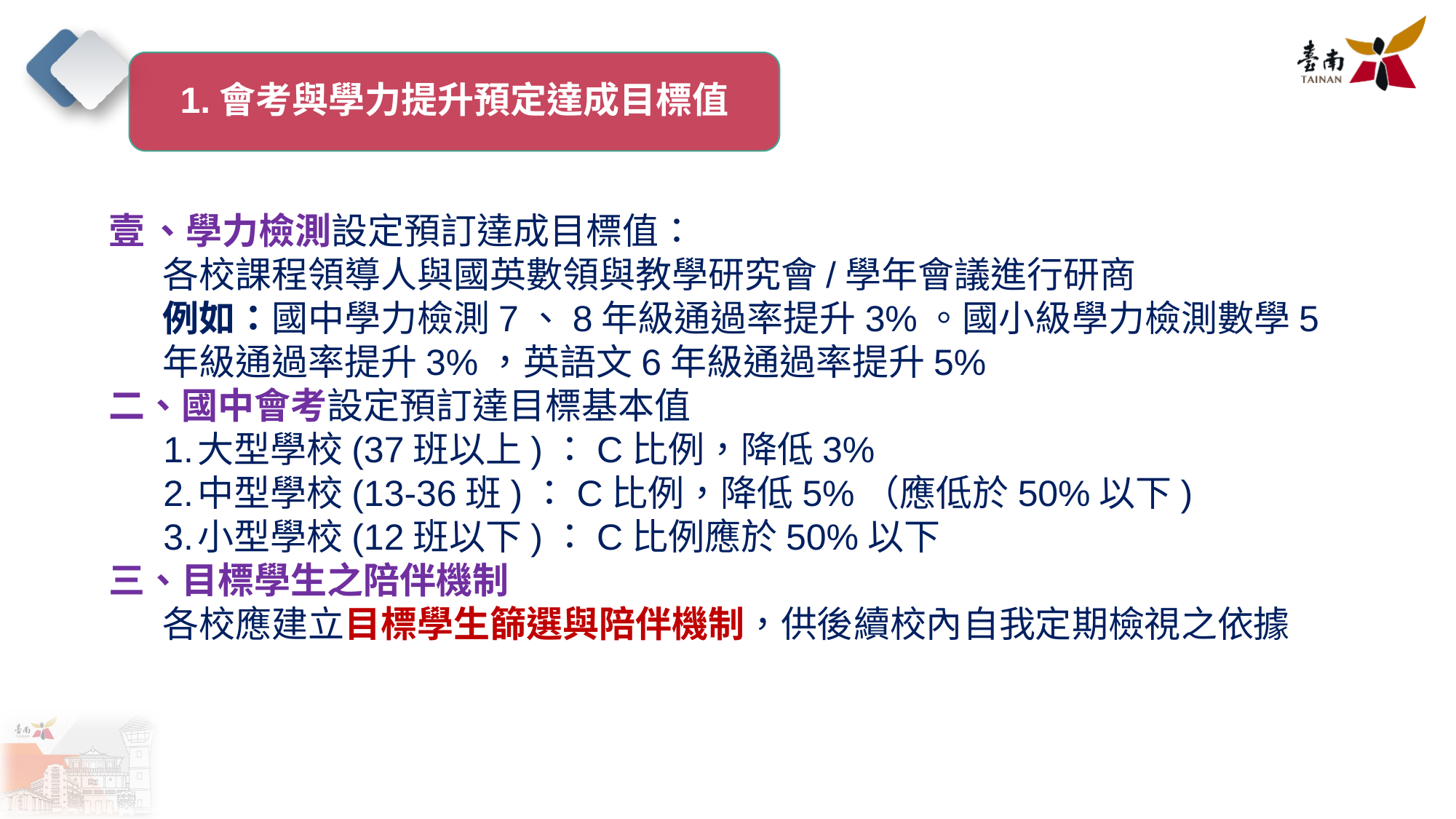

1.會考與學力提升預定達成目標值
、學力檢測設定預訂達成目標值：
各校課程領導人與國英數領與教學研究會/學年會議進行研商
例如：國中學力檢測7、8年級通過率提升3%。國小級學力檢測數學5年級通過率提升3%，英語文6年級通過率提升5%
二、國中會考設定預訂達目標基本值
大型學校(37班以上)：C比例，降低3%
中型學校(13-36班)：C比例，降低5%（應低於50%以下)
小型學校(12班以下)：C比例應於50%以下
三、目標學生之陪伴機制
各校應建立目標學生篩選與陪伴機制，供後續校內自我定期檢視之依據